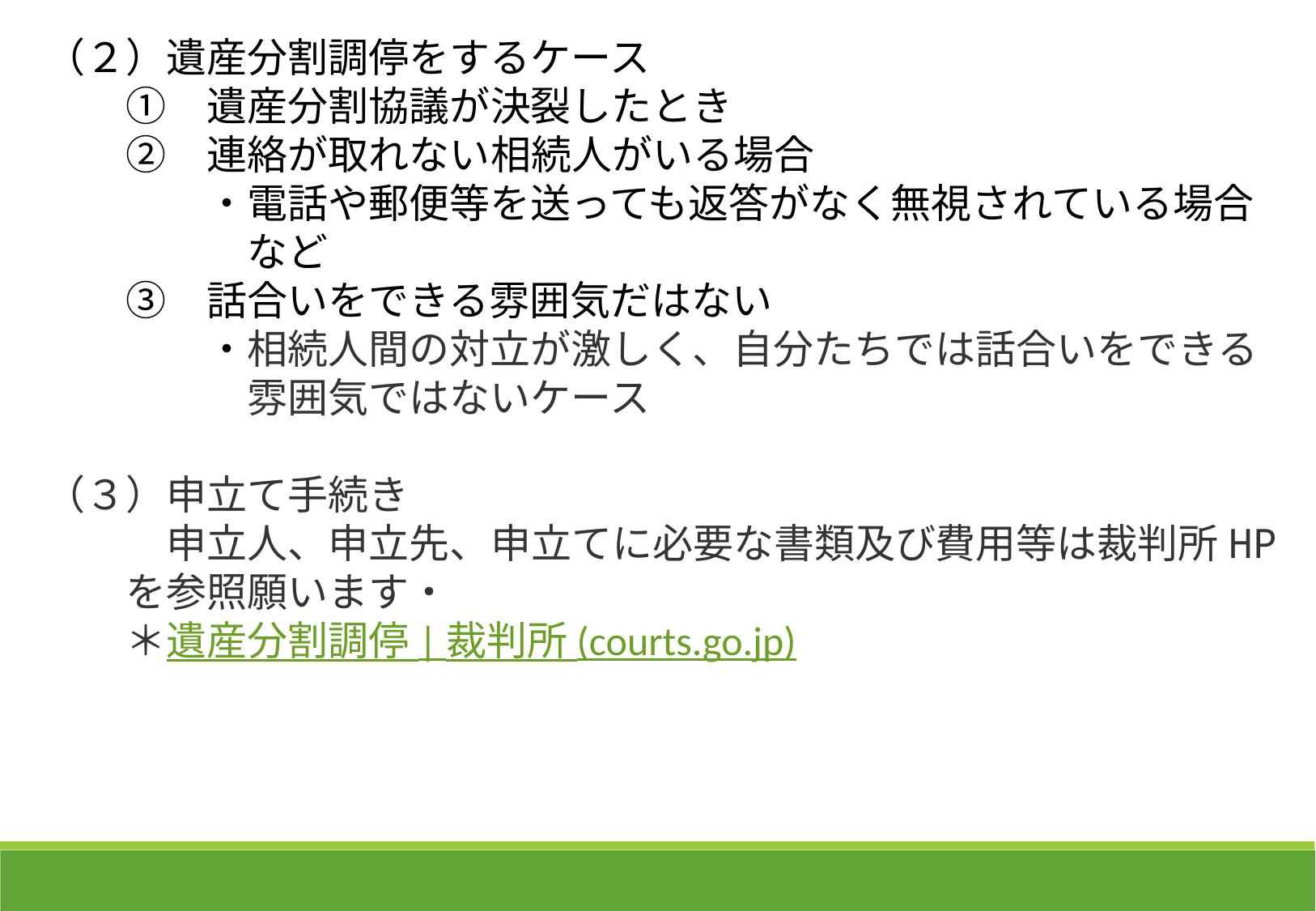

（２）遺産分割調停をするケース
　　①　遺産分割協議が決裂したとき
　　②　連絡が取れない相続人がいる場合
　　　　・電話や郵便等を送っても返答がなく無視されている場合
　　　　　など
　　③　話合いをできる雰囲気だはない
　　　　・相続人間の対立が激しく、自分たちでは話合いをできる
　　　　　雰囲気ではないケース

（３）申立て手続き
　　　申立人、申立先、申立てに必要な書類及び費用等は裁判所HP
　　を参照願います・
　　＊遺産分割調停 | 裁判所 (courts.go.jp)